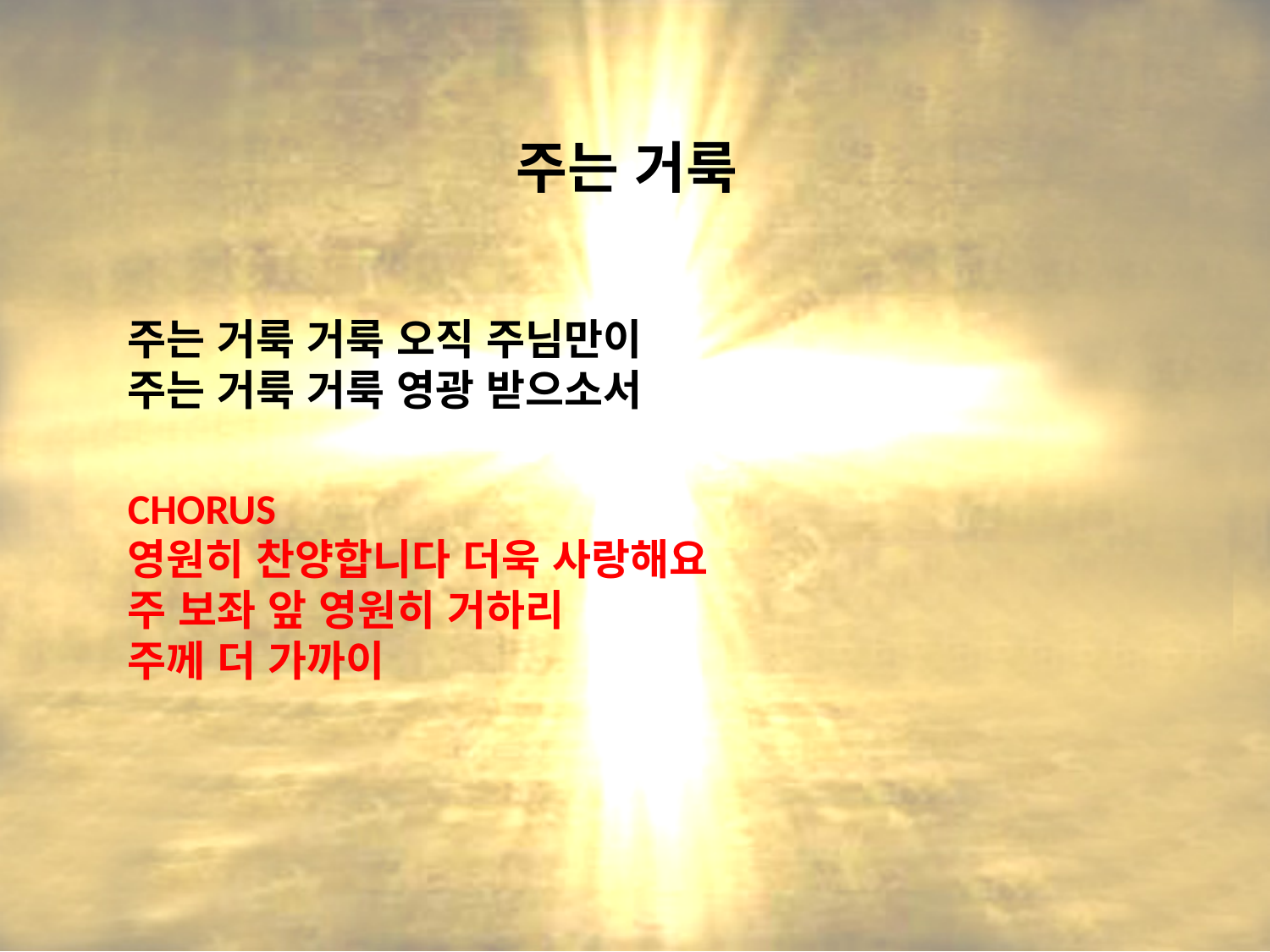

# 주는 거룩
주는 거룩 거룩 오직 주님만이
주는 거룩 거룩 영광 받으소서

CHORUS
영원히 찬양합니다 더욱 사랑해요
주 보좌 앞 영원히 거하리
주께 더 가까이